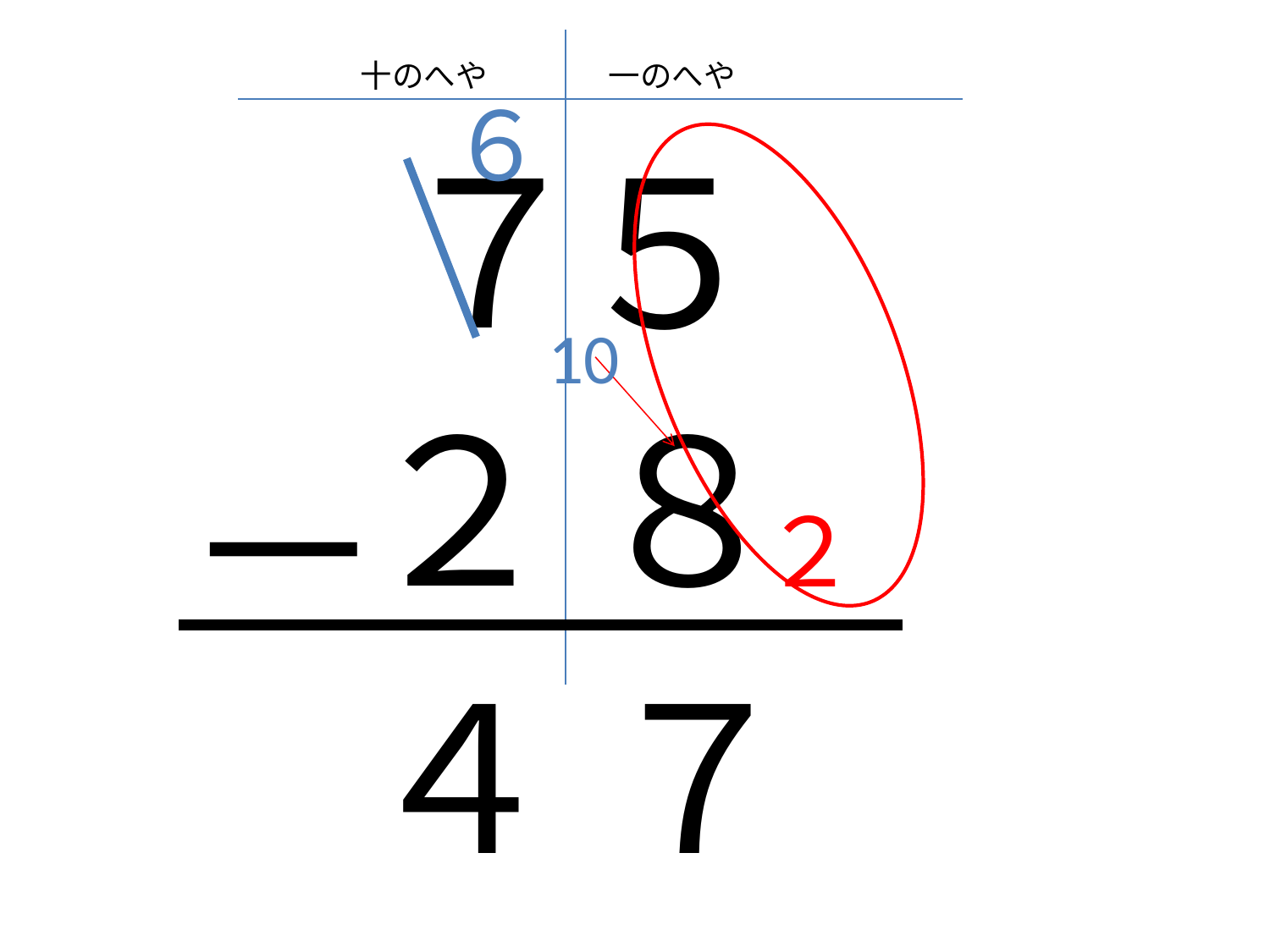

十のへや
一のへや
６

７
５
10
２
８
－
２
４
７